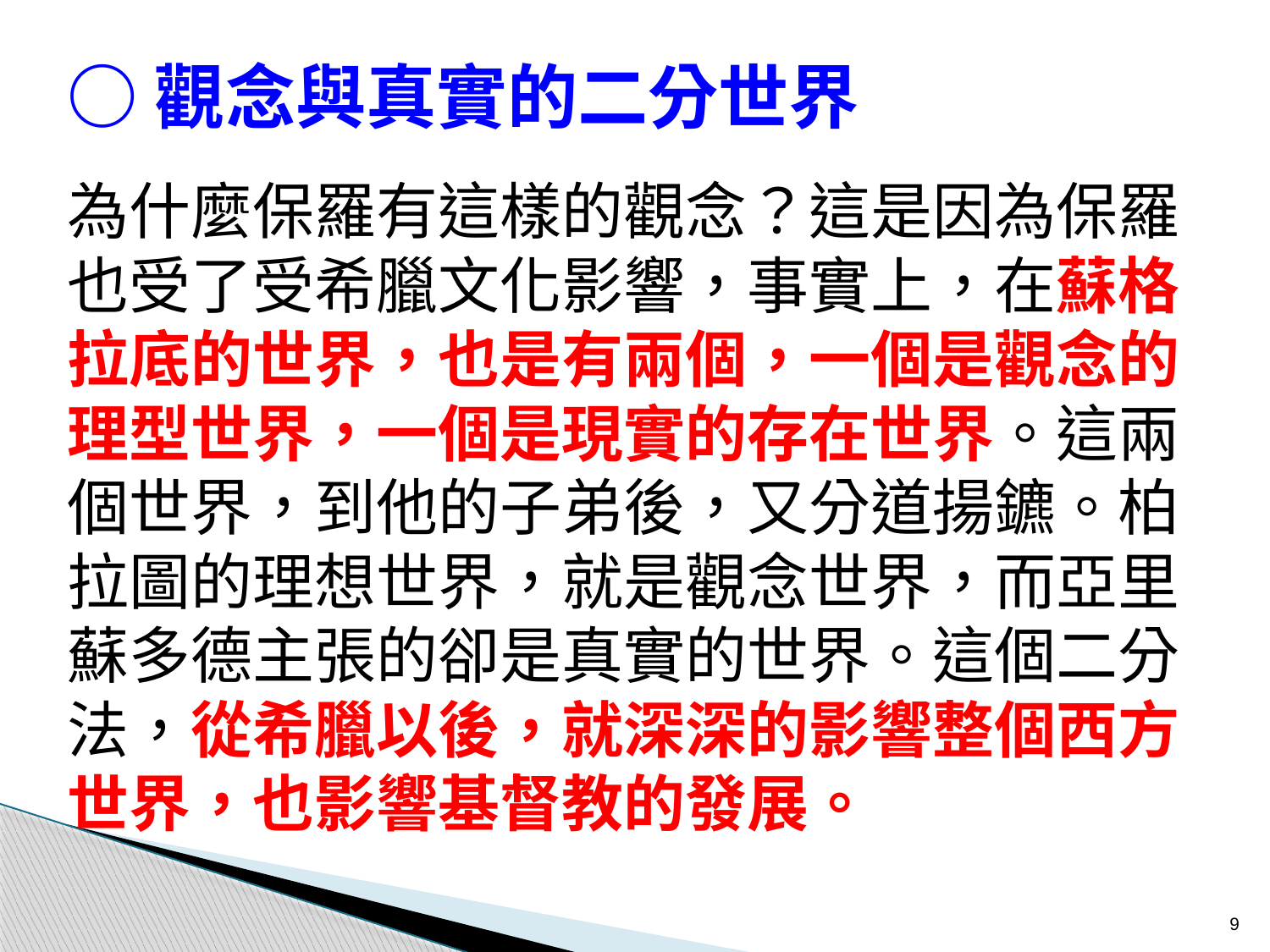

○觀念與真實的二分世界
為什麼保羅有這樣的觀念？這是因為保羅也受了受希臘文化影響，事實上，在蘇格拉底的世界，也是有兩個，一個是觀念的理型世界，一個是現實的存在世界。這兩個世界，到他的子弟後，又分道揚鑣。柏拉圖的理想世界，就是觀念世界，而亞里蘇多德主張的卻是真實的世界。這個二分法，從希臘以後，就深深的影響整個西方世界，也影響基督教的發展。
9